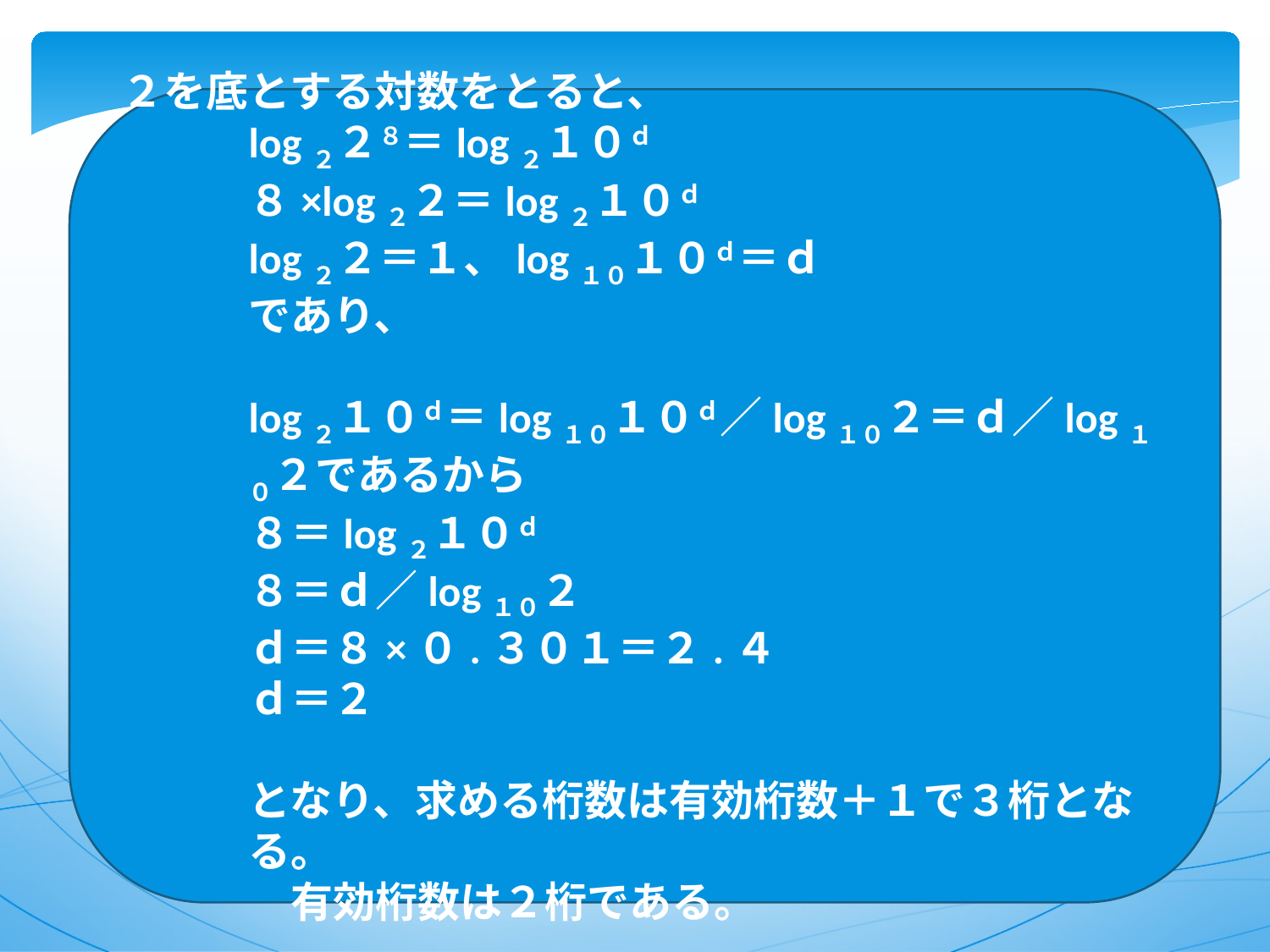

２を底とする対数をとると、
log２２８＝log２１０ｄ
８×log２２＝log２１０ｄ
log２２＝１、log１０１０ｄ＝ｄ
であり、

log２１０ｄ＝log１０１０ｄ／log１０２＝ｄ／log１０２であるから
８＝log２１０ｄ
８＝ｄ／log１０２
ｄ＝８×０.３０１＝２.４
ｄ＝２

となり、求める桁数は有効桁数＋１で３桁となる。
　有効桁数は２桁である。